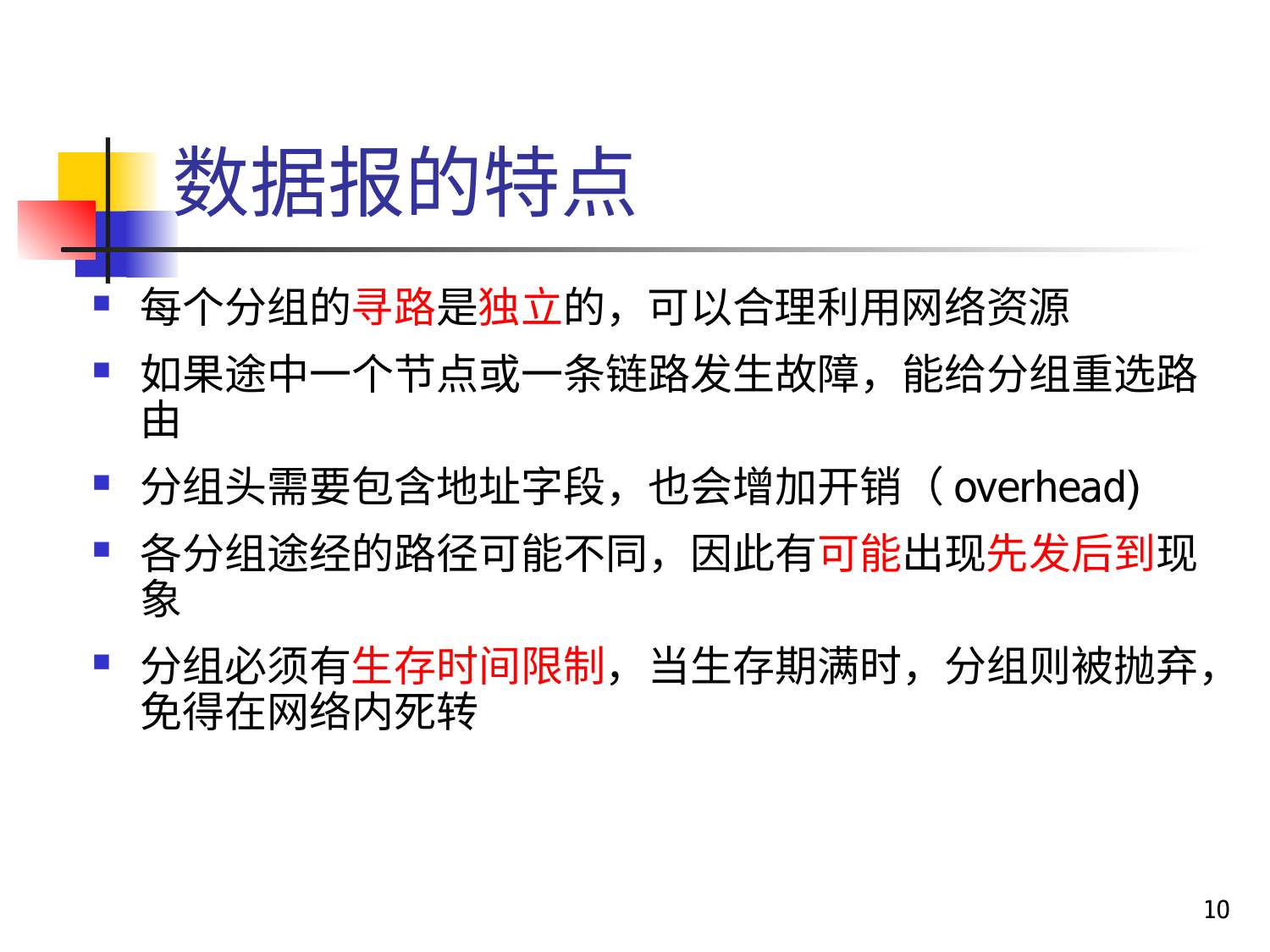

# 数据报的特点
每个分组的寻路是独立的，可以合理利用网络资源
如果途中一个节点或一条链路发生故障，能给分组重选路由
分组头需要包含地址字段，也会增加开销（overhead)
各分组途经的路径可能不同，因此有可能出现先发后到现象
分组必须有生存时间限制，当生存期满时，分组则被抛弃，免得在网络内死转
10